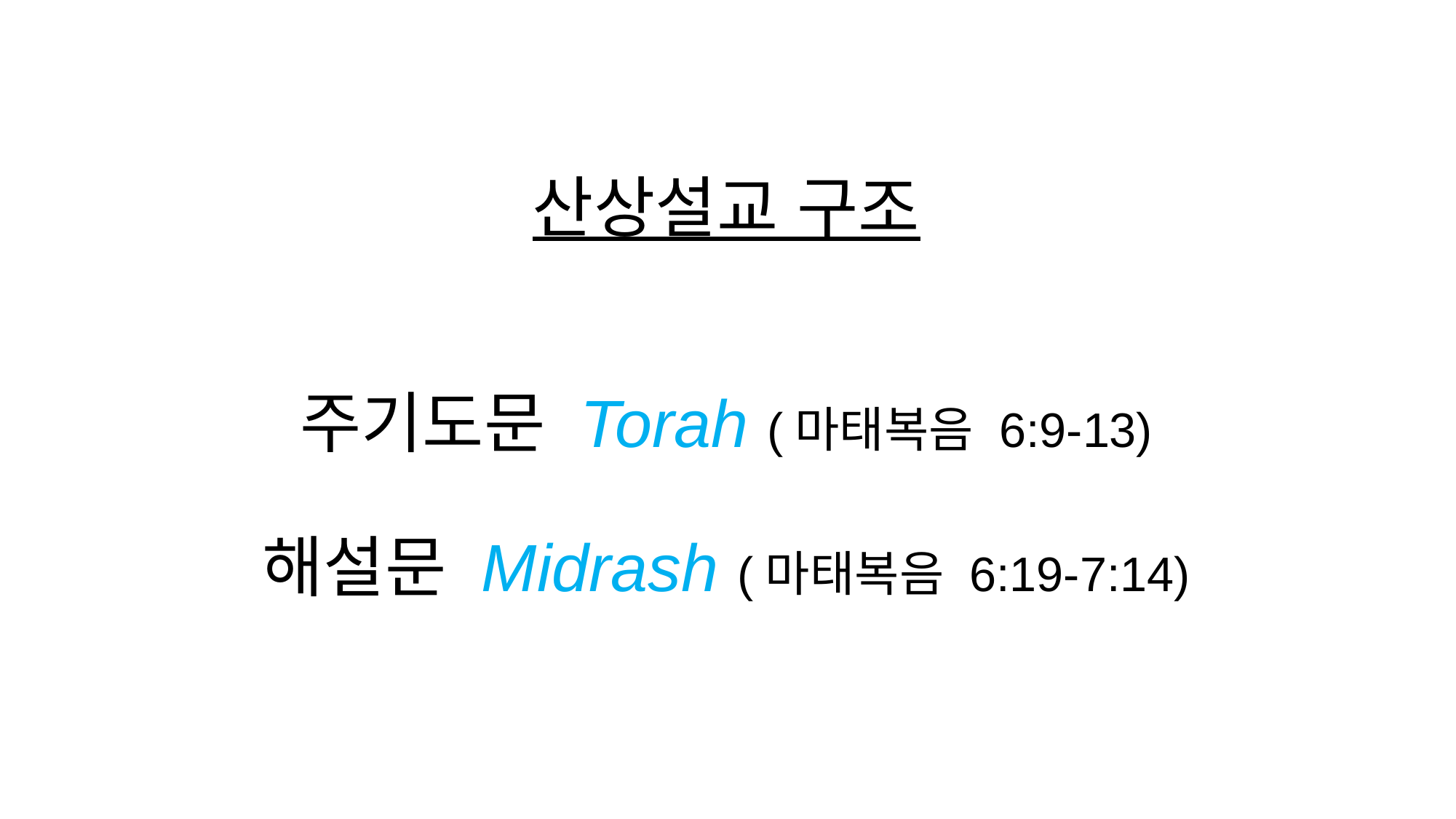

# 산상설교 구조 주기도문 Torah (마태복음 6:9-13) 해설문 Midrash (마태복음 6:19-7:14)